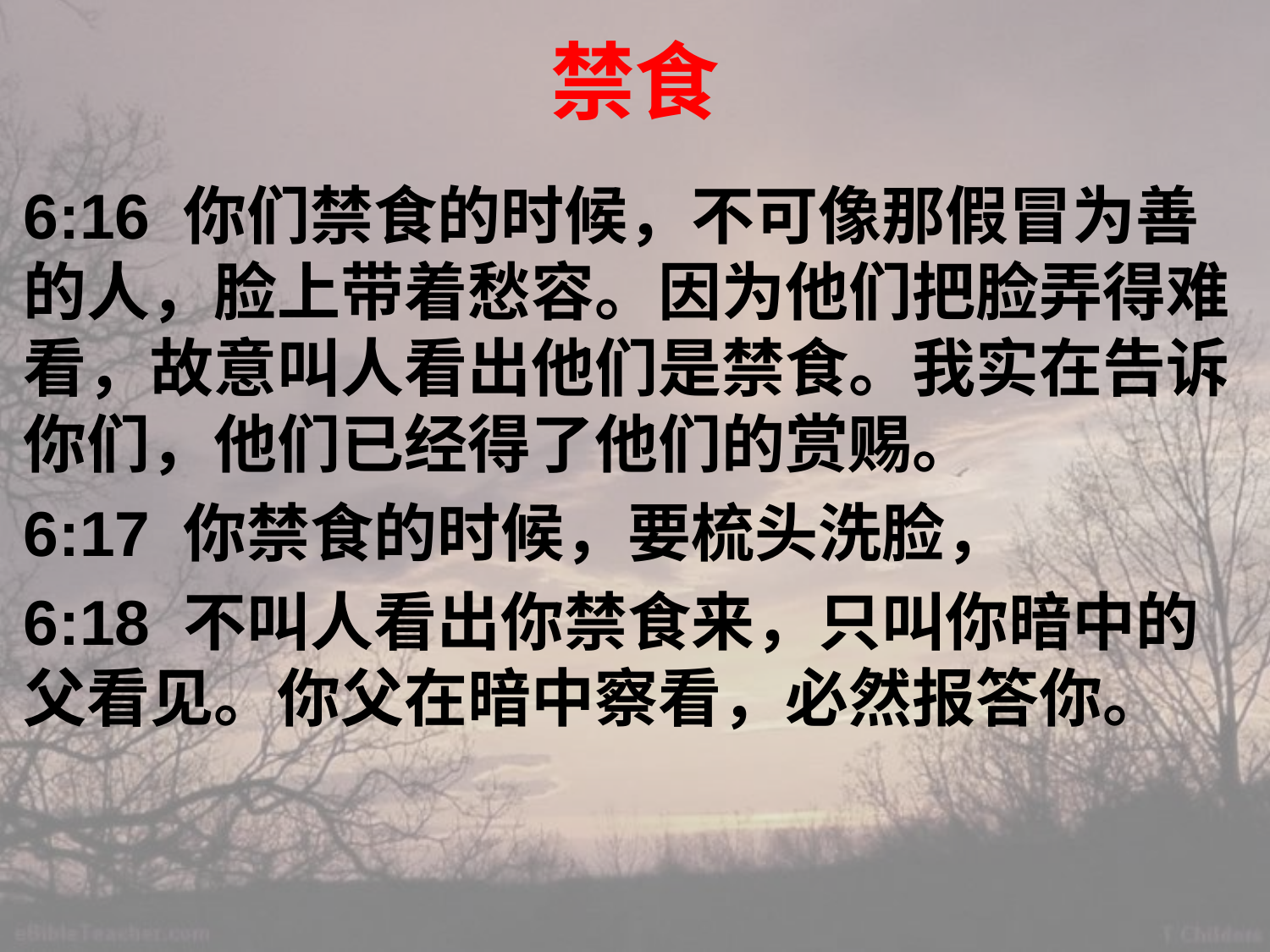

# 禁食
6:16 你们禁食的时候，不可像那假冒为善的人，脸上带着愁容。因为他们把脸弄得难看，故意叫人看出他们是禁食。我实在告诉你们，他们已经得了他们的赏赐。
6:17 你禁食的时候，要梳头洗脸，
6:18 不叫人看出你禁食来，只叫你暗中的父看见。你父在暗中察看，必然报答你。